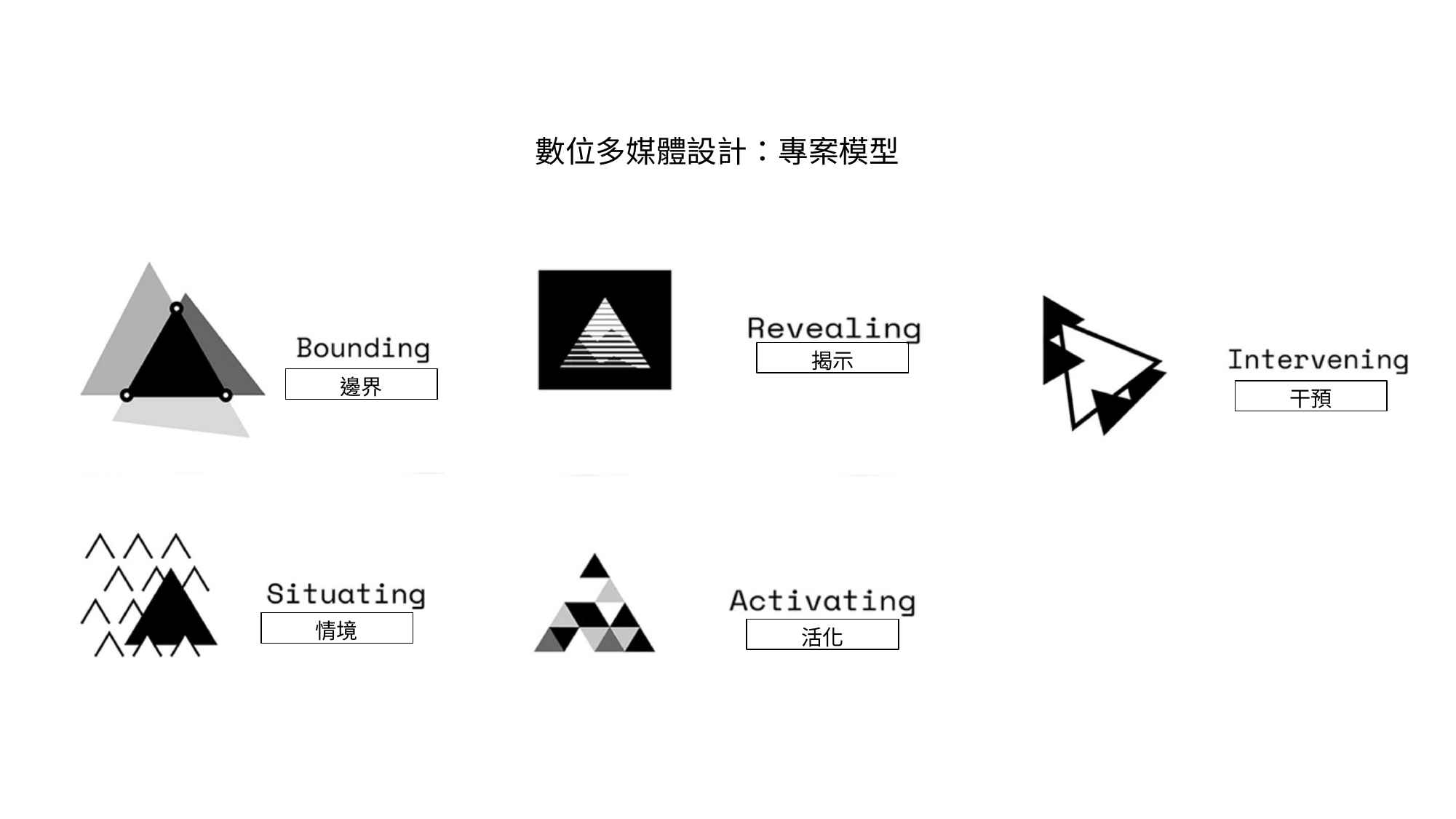

# 數位多媒體設計：專案模型

揭示
邊界
干預
情境
活化